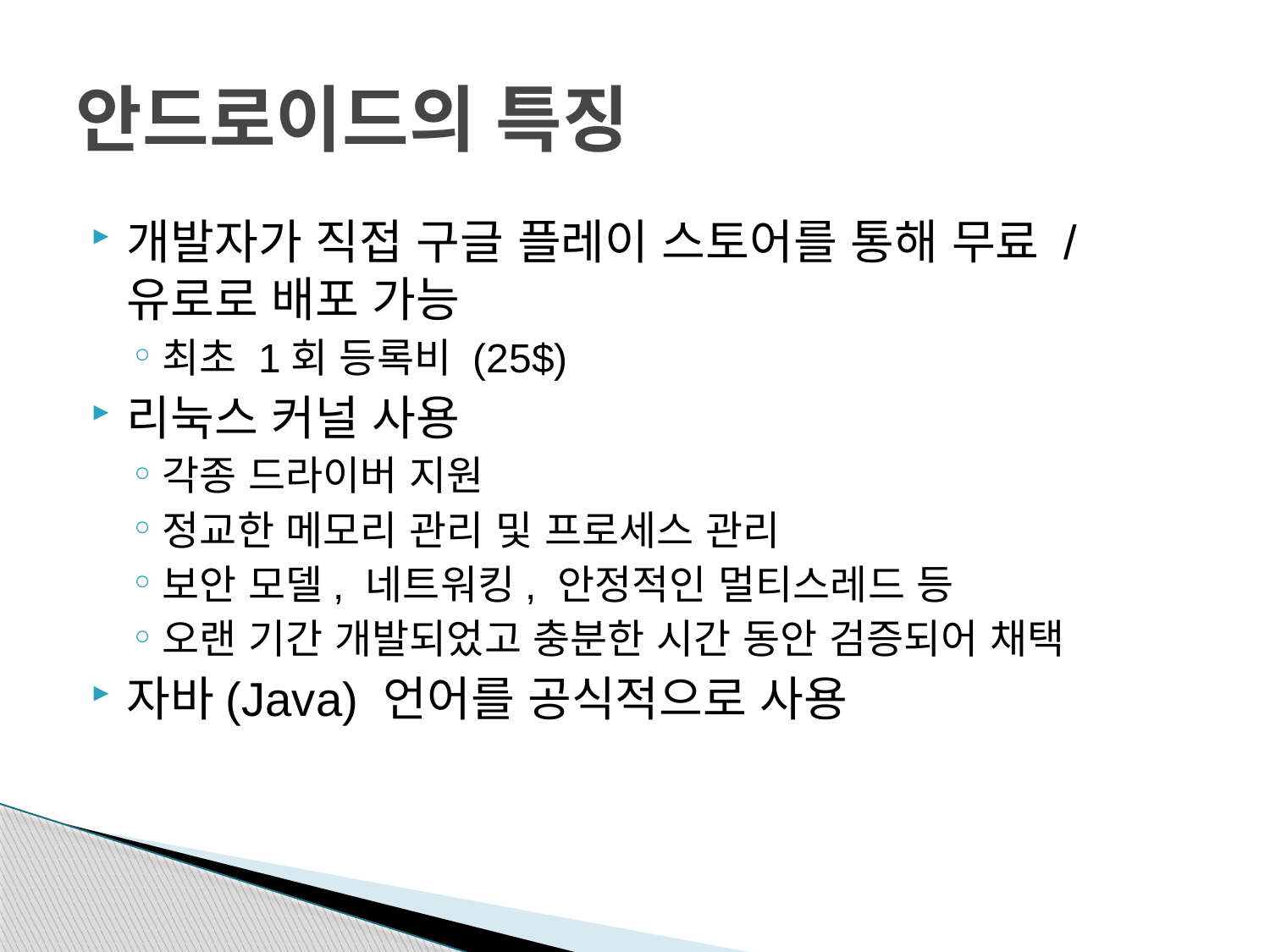

# 안드로이드의 특징
개발자가 직접 구글 플레이 스토어를 통해 무료 / 유로로 배포 가능
최초 1회 등록비 (25$)
리눅스 커널 사용
각종 드라이버 지원
정교한 메모리 관리 및 프로세스 관리
보안 모델, 네트워킹, 안정적인 멀티스레드 등
오랜 기간 개발되었고 충분한 시간 동안 검증되어 채택
자바(Java) 언어를 공식적으로 사용